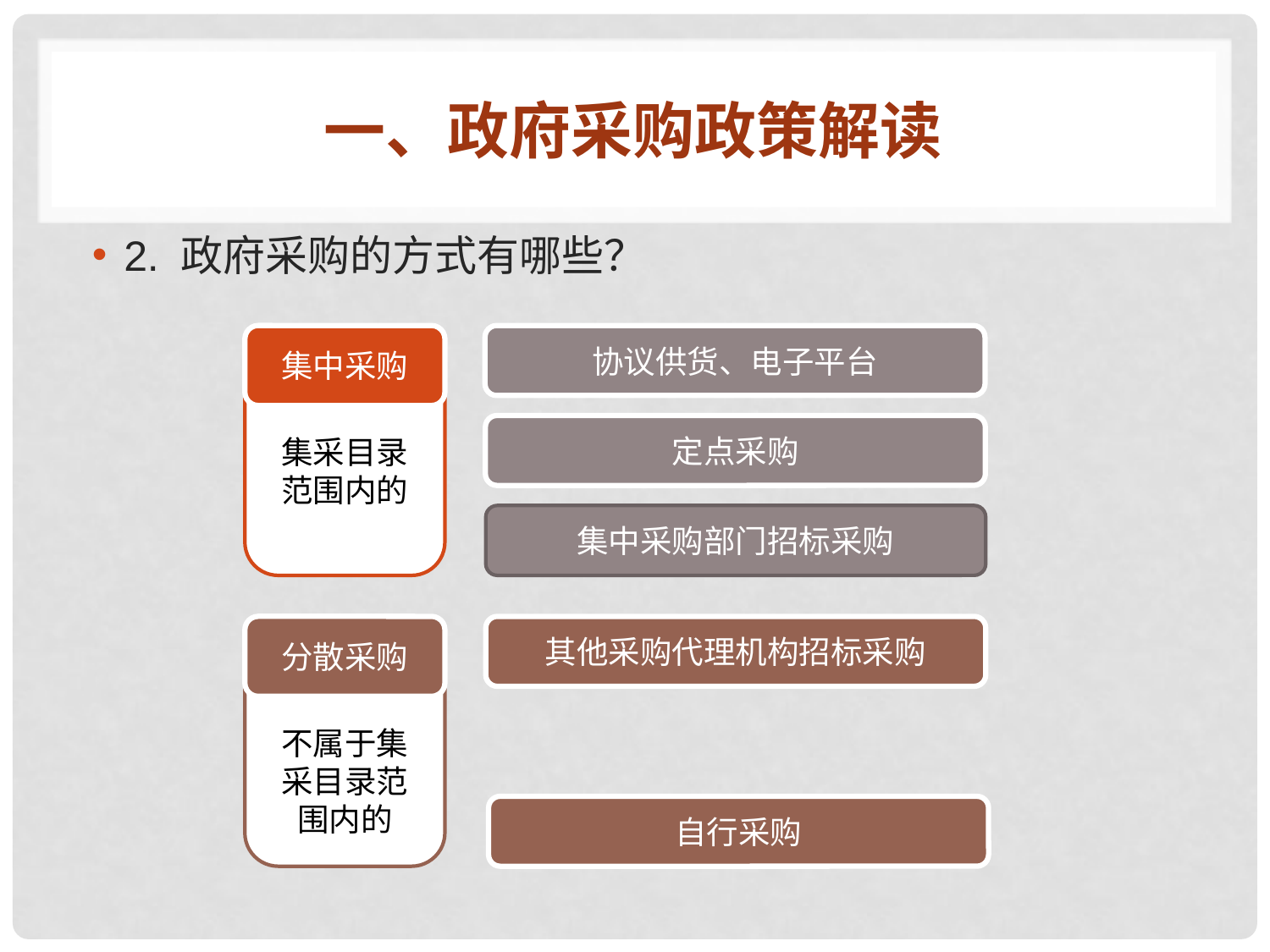

# 一、政府采购政策解读
2. 政府采购的方式有哪些？

集中采购
集采目录范围内的
协议供货、电子平台
定点采购
集中采购部门招标采购
分散采购

不属于集采目录范围内的
其他采购代理机构招标采购
自行采购